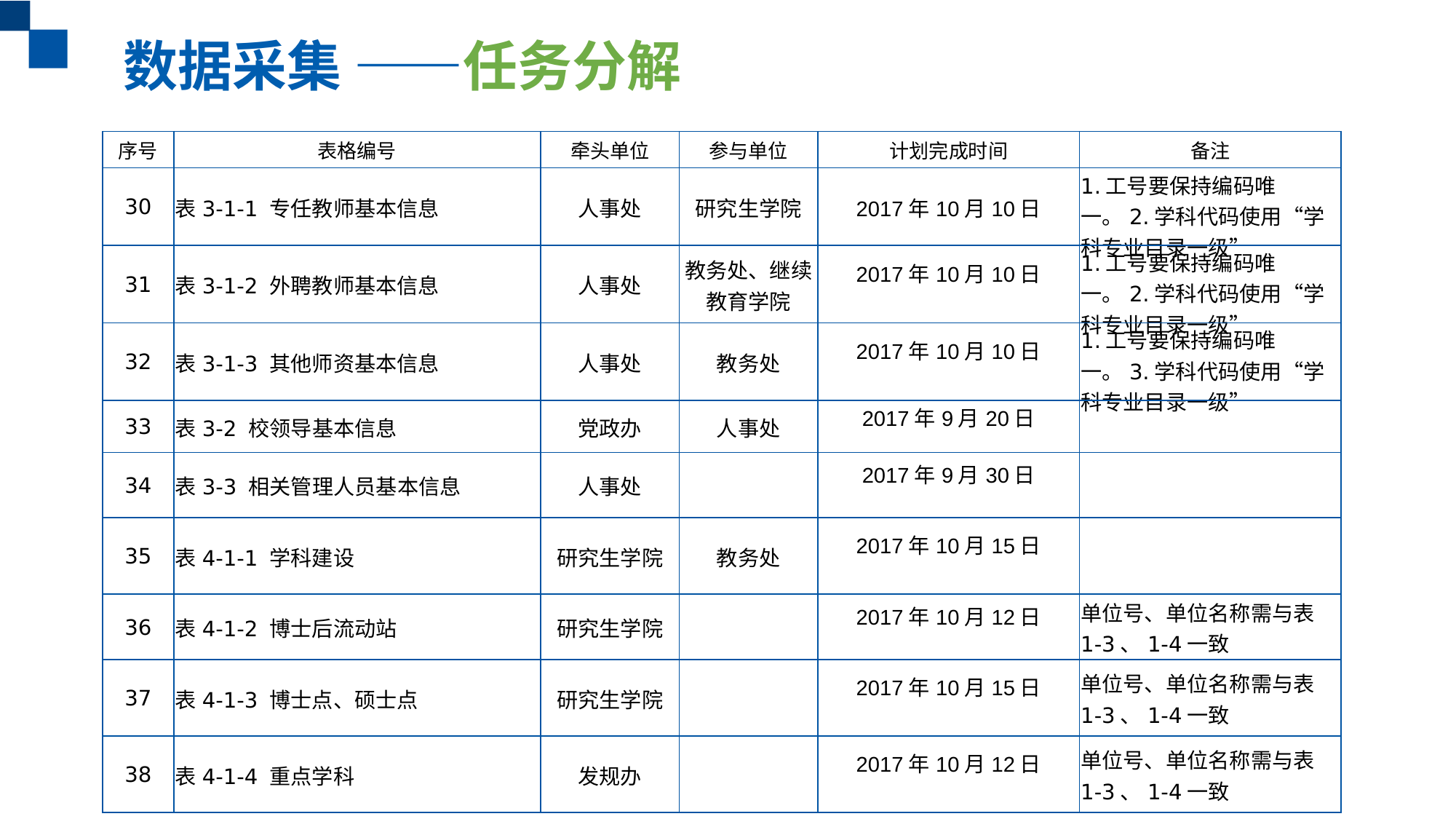

数据采集 ——任务分解

| 序号 | 表格编号 | 牵头单位 | 参与单位 | 计划完成时间 | 备注 |
| --- | --- | --- | --- | --- | --- |
| 30 | 表3-1-1 专任教师基本信息 | 人事处 | 研究生学院 | 2017年10月10日 | 1.工号要保持编码唯一。2.学科代码使用“学科专业目录一级” |
| 31 | 表3-1-2 外聘教师基本信息 | 人事处 | 教务处、继续教育学院 | 2017年10月10日 | 1.工号要保持编码唯一。2.学科代码使用“学科专业目录一级” |
| 32 | 表3-1-3 其他师资基本信息 | 人事处 | 教务处 | 2017年10月10日 | 1.工号要保持编码唯一。3.学科代码使用“学科专业目录一级” |
| 33 | 表3-2 校领导基本信息 | 党政办 | 人事处 | 2017年9月20日 |  |
| 34 | 表3-3 相关管理人员基本信息 | 人事处 |  | 2017年9月30日 |  |
| 35 | 表4-1-1 学科建设 | 研究生学院 | 教务处 | 2017年10月15日 |  |
| 36 | 表4-1-2 博士后流动站 | 研究生学院 |  | 2017年10月12日 | 单位号、单位名称需与表1-3、1-4一致 |
| 37 | 表4-1-3 博士点、硕士点 | 研究生学院 |  | 2017年10月15日 | 单位号、单位名称需与表1-3、1-4一致 |
| 38 | 表4-1-4 重点学科 | 发规办 |  | 2017年10月12日 | 单位号、单位名称需与表1-3、1-4一致 |